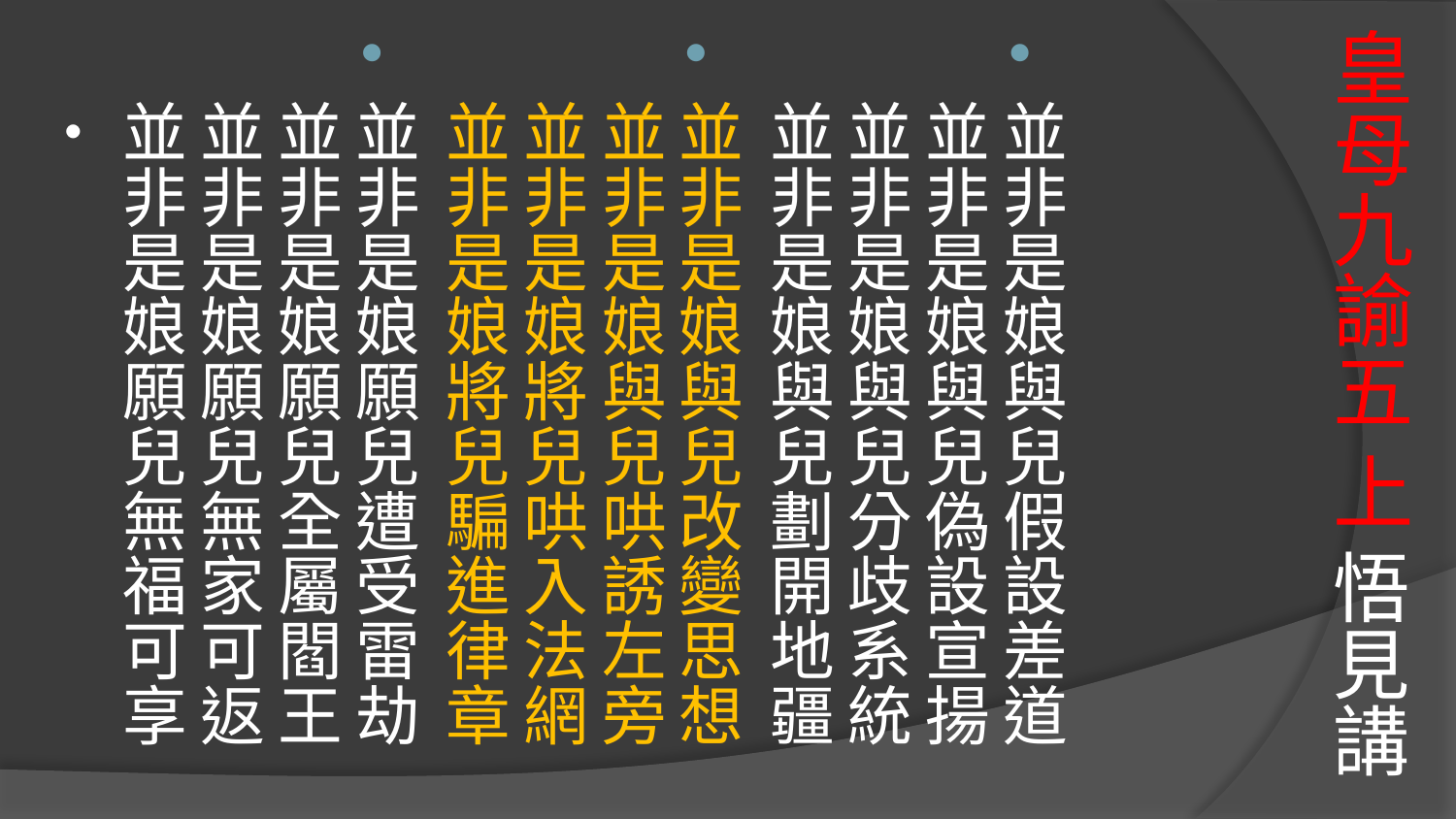

# 皇母九諭五 上 悟見講
並非是娘與兒假設差道並非是娘與兒偽設宣揚
並非是娘與兒分歧系統並非是娘與兒劃開地疆
並非是娘與兒改變思想並非是娘與兒哄誘左旁
並非是娘將兒哄入法網並非是娘將兒騙進律章
並非是娘願兒遭受雷劫並非是娘願兒全屬閻王
並非是娘願兒無家可返並非是娘願兒無福可享‧